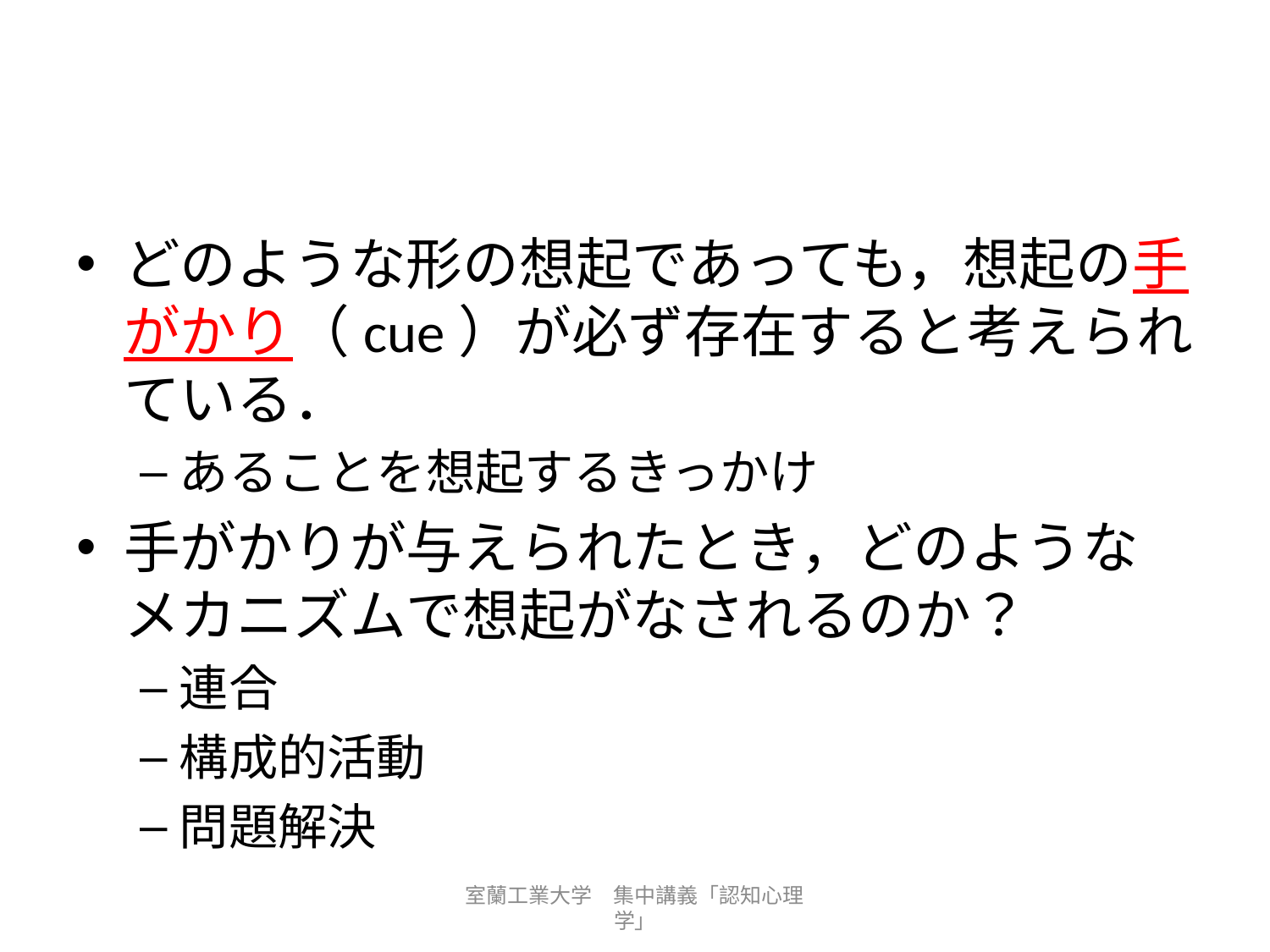

#
どのような形の想起であっても，想起の手がかり（cue）が必ず存在すると考えられている．
あることを想起するきっかけ
手がかりが与えられたとき，どのようなメカニズムで想起がなされるのか？
連合
構成的活動
問題解決
室蘭工業大学　集中講義「認知心理学」